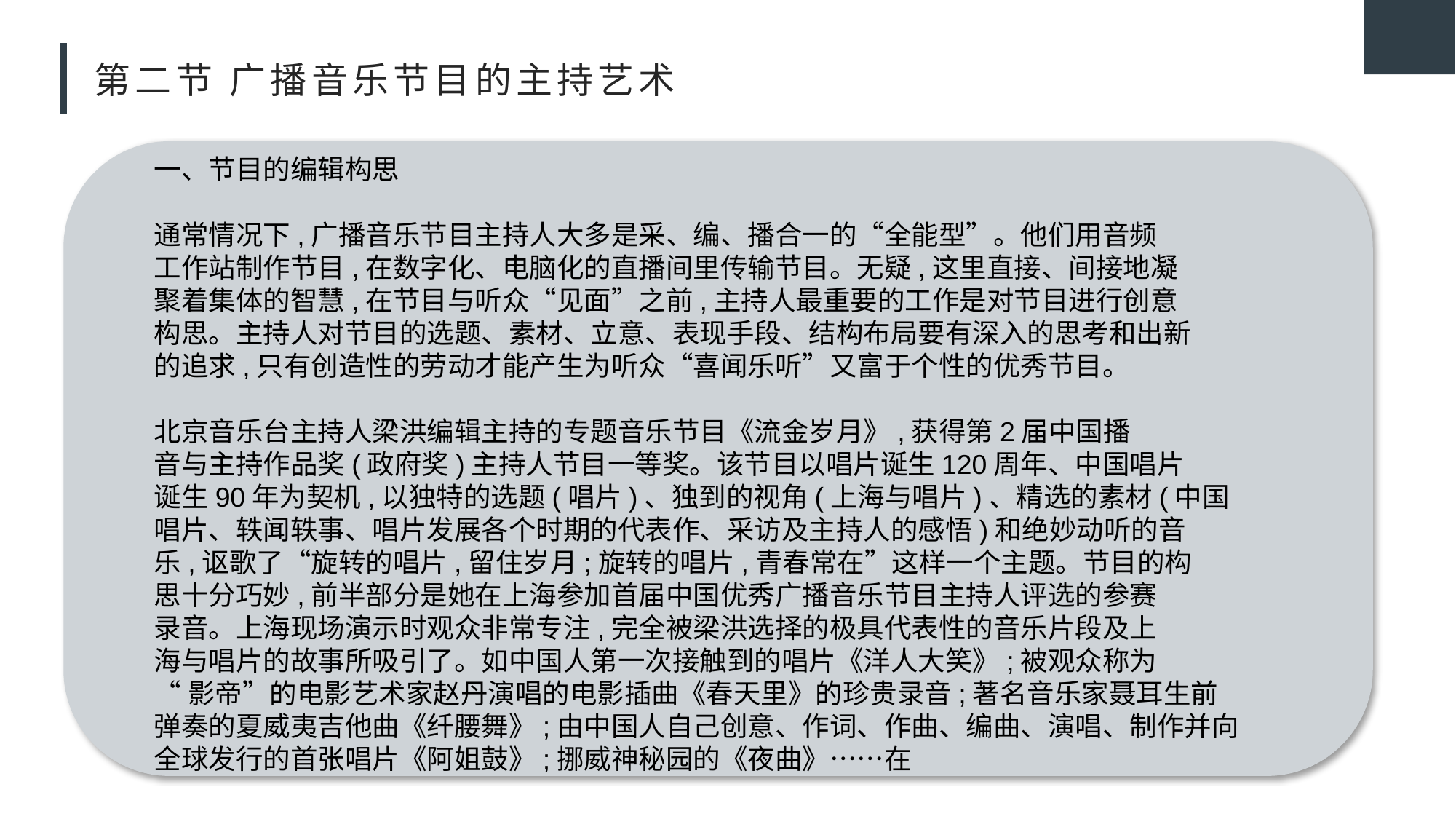

# 第二节 广播音乐节目的主持艺术

一、节目的编辑构思

通常情况下,广播音乐节目主持人大多是采、编、播合一的“全能型”。他们用音频
工作站制作节目,在数字化、电脑化的直播间里传输节目。无疑,这里直接、间接地凝
聚着集体的智慧,在节目与听众“见面”之前,主持人最重要的工作是对节目进行创意
构思。主持人对节目的选题、素材、立意、表现手段、结构布局要有深入的思考和出新
的追求,只有创造性的劳动才能产生为听众“喜闻乐听”又富于个性的优秀节目。

北京音乐台主持人梁洪编辑主持的专题音乐节目《流金岁月》,获得第2届中国播
音与主持作品奖(政府奖)主持人节目一等奖。该节目以唱片诞生120周年、中国唱片
诞生90年为契机,以独特的选题(唱片)、独到的视角(上海与唱片)、精选的素材(中国
唱片、轶闻轶事、唱片发展各个时期的代表作、采访及主持人的感悟)和绝妙动听的音
乐,讴歌了“旋转的唱片,留住岁月;旋转的唱片,青春常在”这样一个主题。节目的构
思十分巧妙,前半部分是她在上海参加首届中国优秀广播音乐节目主持人评选的参赛
录音。上海现场演示时观众非常专注,完全被梁洪选择的极具代表性的音乐片段及上
海与唱片的故事所吸引了。如中国人第一次接触到的唱片《洋人大笑》;被观众称为
“影帝”的电影艺术家赵丹演唱的电影插曲《春天里》的珍贵录音;著名音乐家聂耳生前
弹奏的夏威夷吉他曲《纤腰舞》;由中国人自己创意、作词、作曲、编曲、演唱、制作并向
全球发行的首张唱片《阿姐鼓》;挪威神秘园的《夜曲》……在